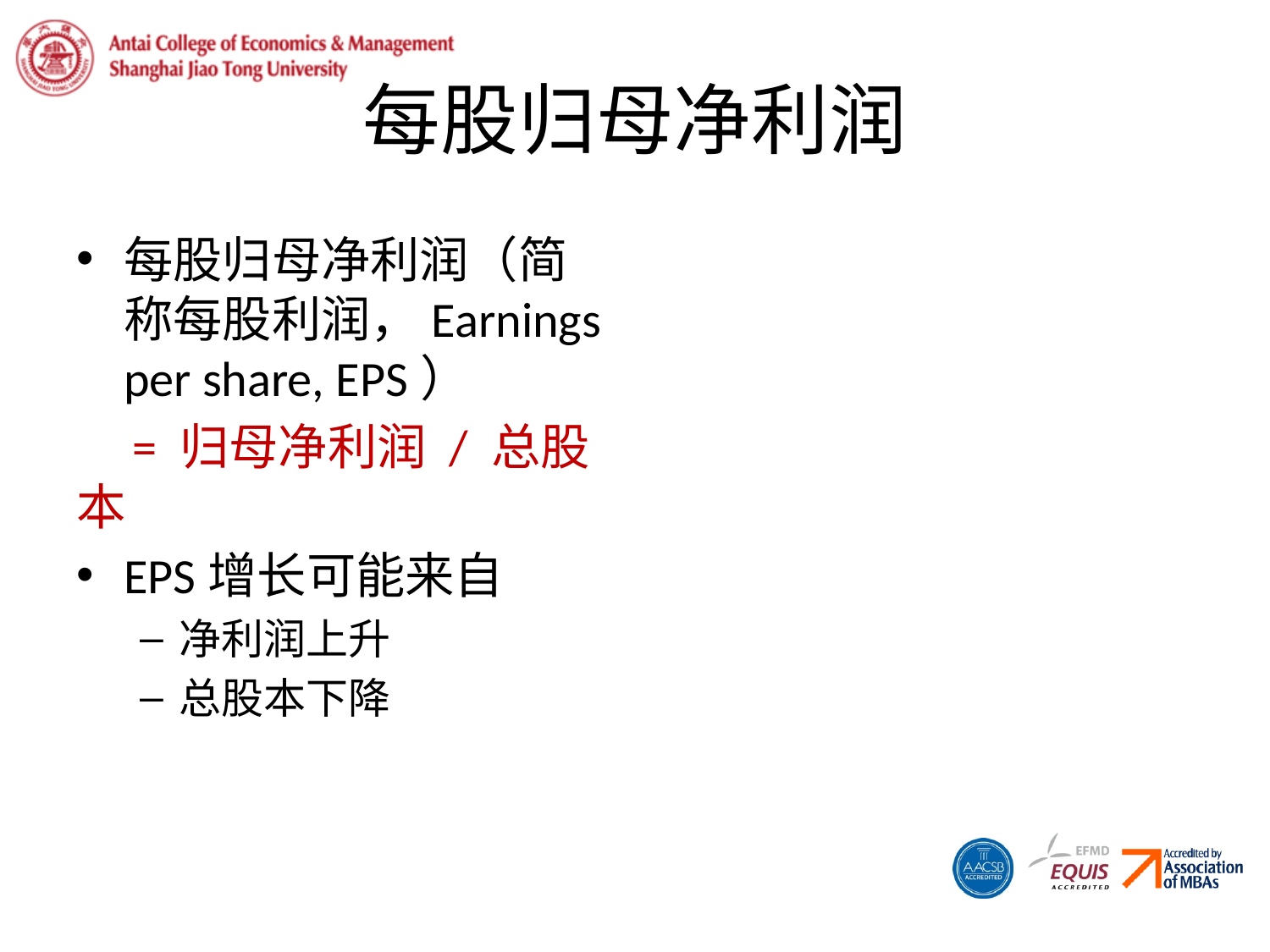

# 每股归母净利润
每股归母净利润（简称每股利润，Earnings per share, EPS）
     = 归母净利润 / 总股本
EPS增长可能来自
净利润上升
总股本下降